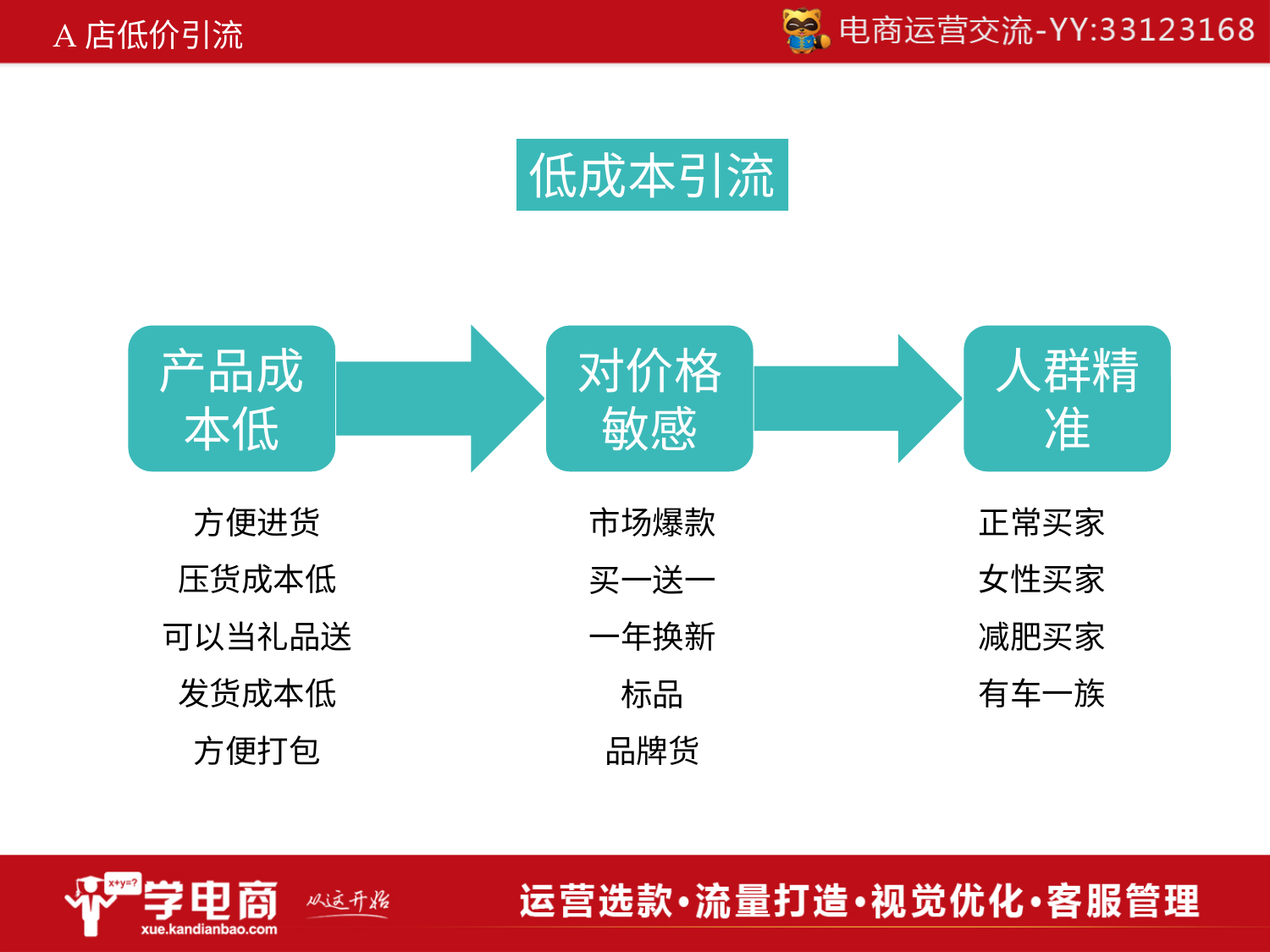

A店低价引流
低成本引流
产品成本低
对价格敏感
人群精准
正常买家
女性买家
减肥买家
有车一族
方便进货
压货成本低
可以当礼品送
发货成本低
方便打包

市场爆款
买一送一
一年换新
标品
品牌货